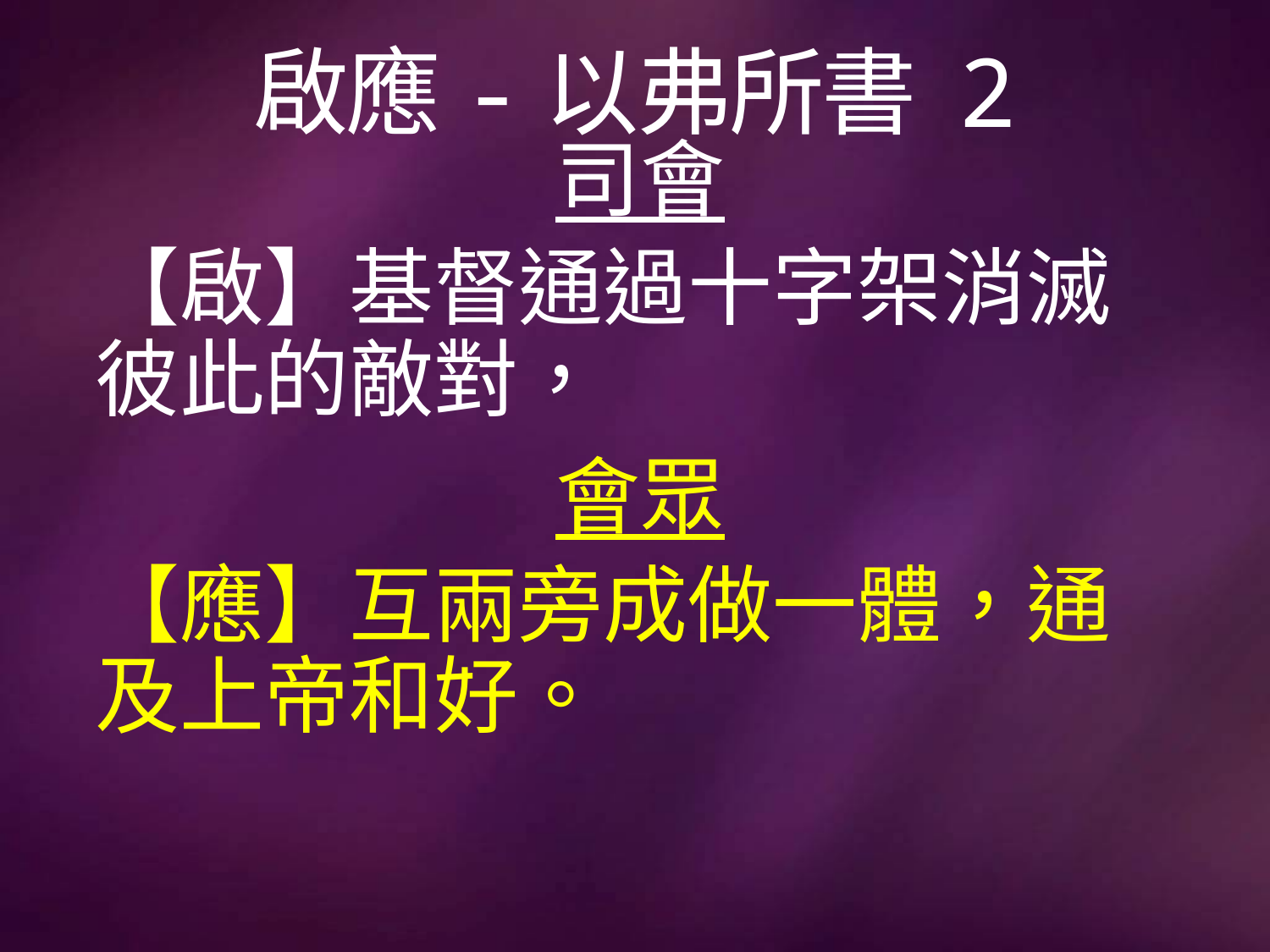

# 啟應-以弗所書 2
司會
【啟】基督通過十字架消滅彼此的敵對，

會眾
【應】互兩旁成做一體，通及上帝和好。